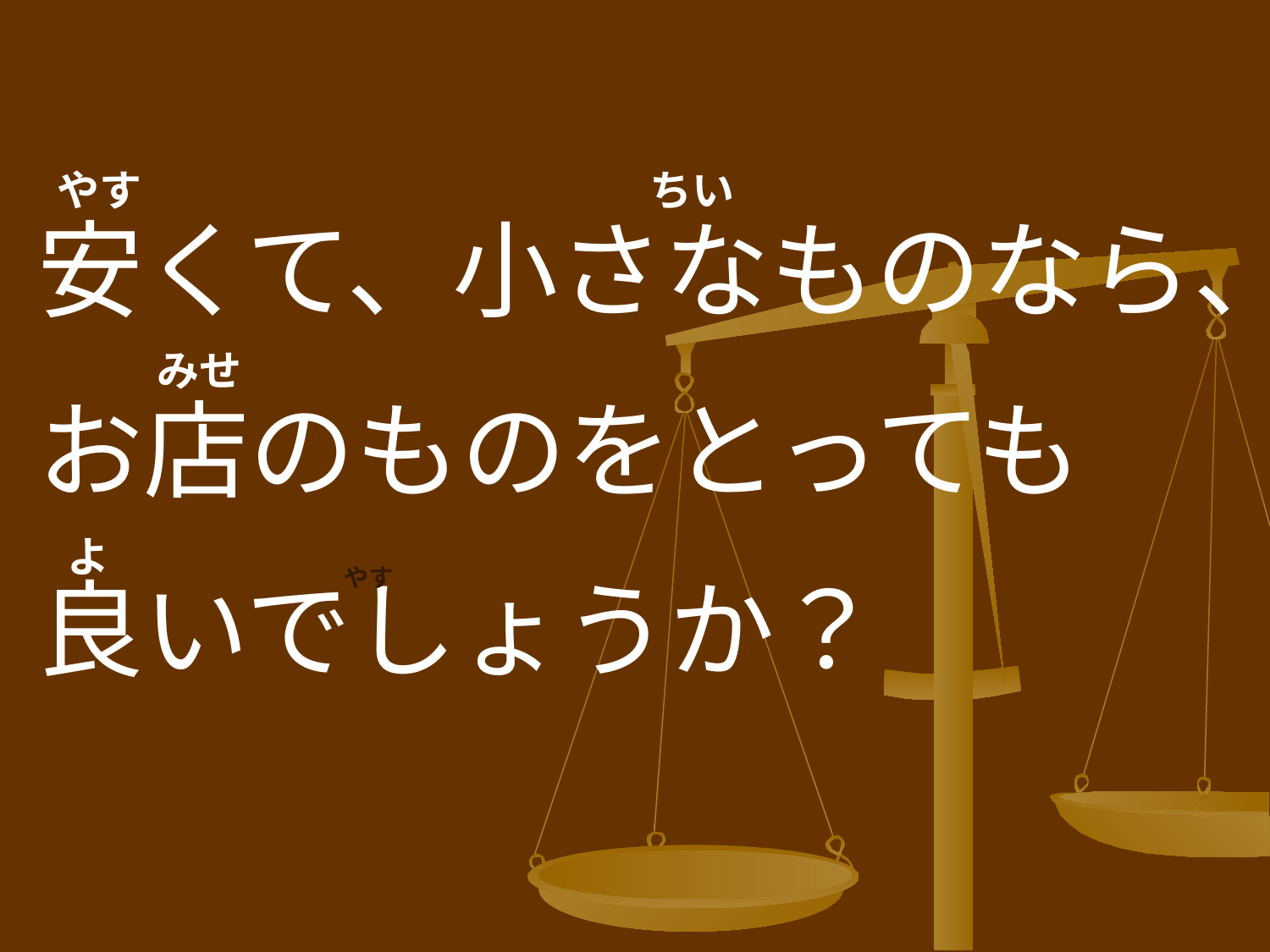

やす　　　　　　　　　　　　ちい
安くて、小さなものなら、
お店のものをとっても
良いでしょうか？
みせ
よ
やす